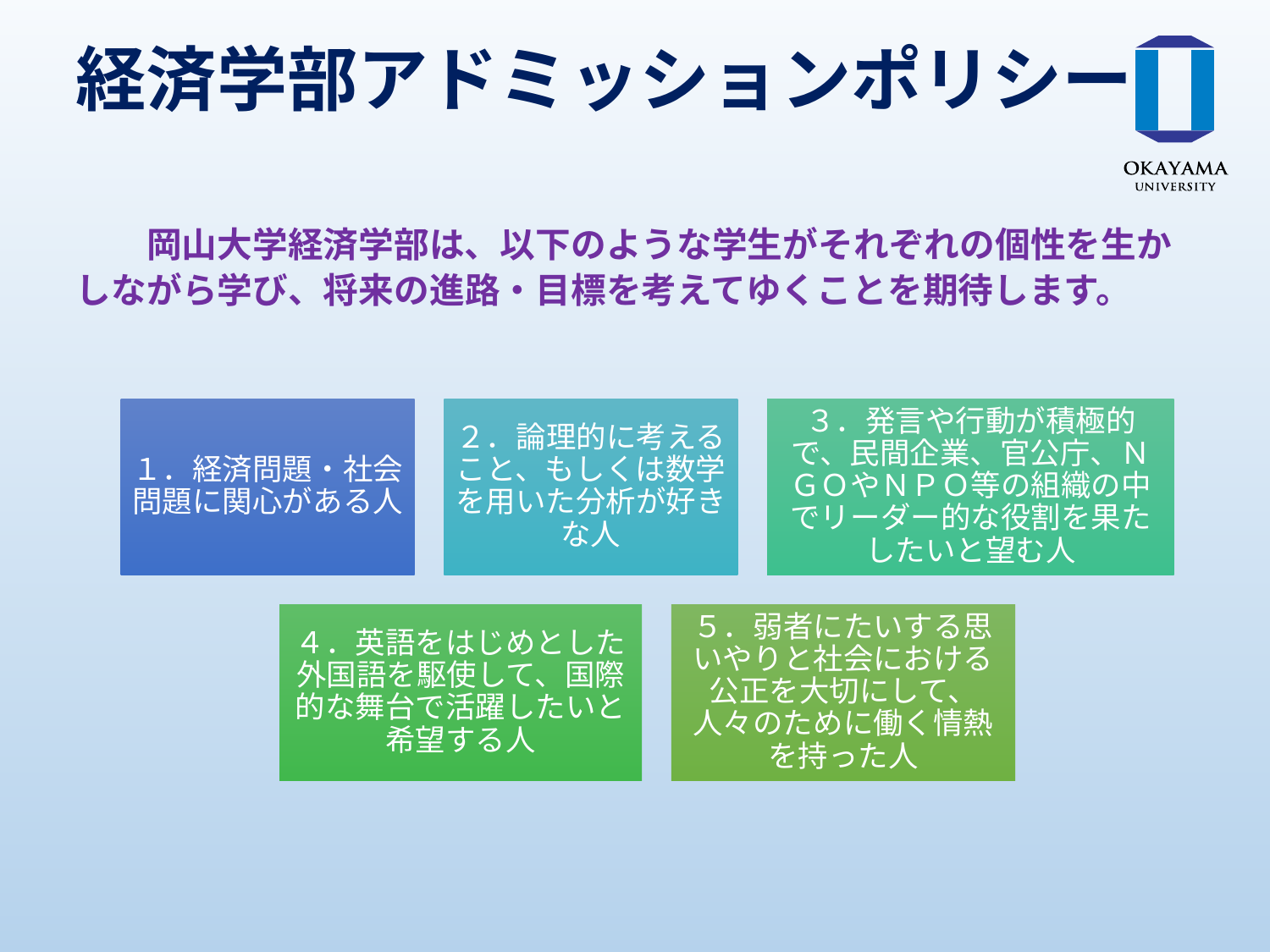

# 経済学部アドミッションポリシー 　岡山大学経済学部は、以下のような学生がそれぞれの個性を生かしながら学び、将来の進路・目標を考えてゆくことを期待します。
１．経済問題・社会問題に関心がある人
２．論理的に考えること、もしくは数学を用いた分析が好きな人
３．発言や行動が積極的で、民間企業、官公庁、ＮＧＯやＮＰＯ等の組織の中でリーダー的な役割を果たしたいと望む人
４．英語をはじめとした外国語を駆使して、国際的な舞台で活躍したいと希望する人
５．弱者にたいする思いやりと社会における公正を大切にして、人々のために働く情熱を持った人